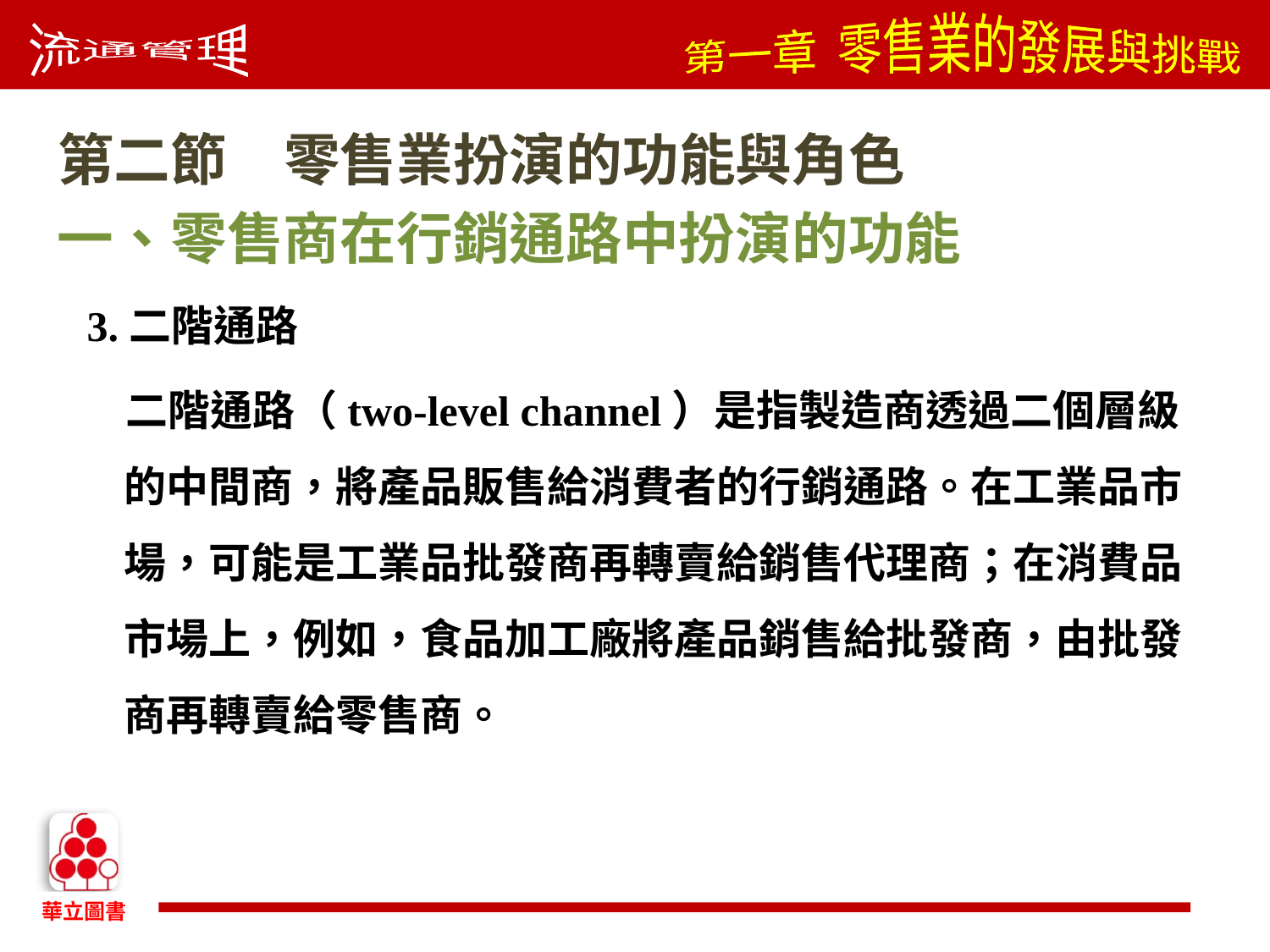

第二節　零售業扮演的功能與角色
一、零售商在行銷通路中扮演的功能
 3.二階通路
二階通路（two-level channel）是指製造商透過二個層級的中間商，將產品販售給消費者的行銷通路。在工業品市場，可能是工業品批發商再轉賣給銷售代理商；在消費品市場上，例如，食品加工廠將產品銷售給批發商，由批發商再轉賣給零售商。